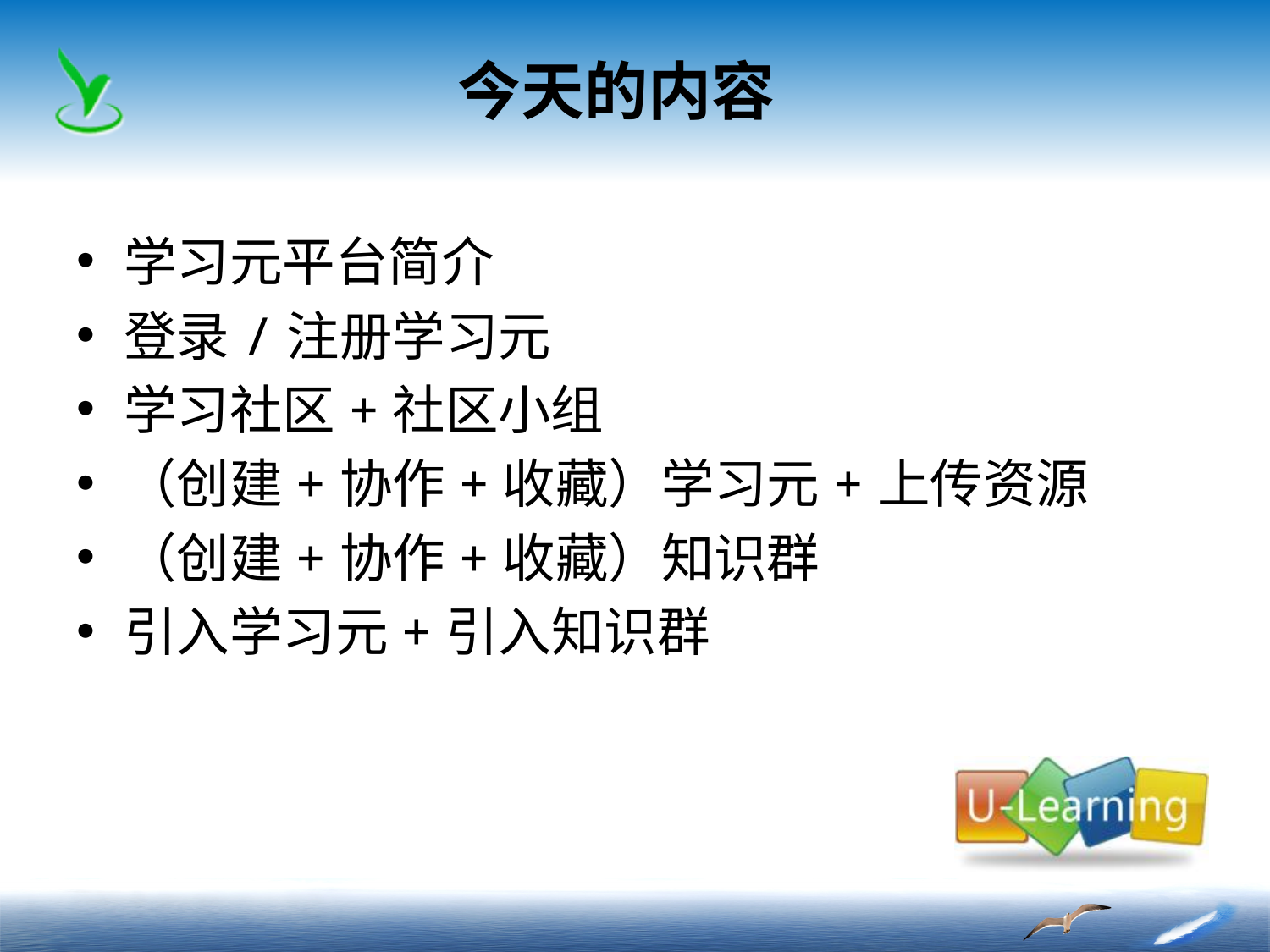

# 今天的内容
学习元平台简介
登录/注册学习元
学习社区+社区小组
（创建+协作+收藏）学习元+上传资源
（创建+协作+收藏）知识群
引入学习元+引入知识群